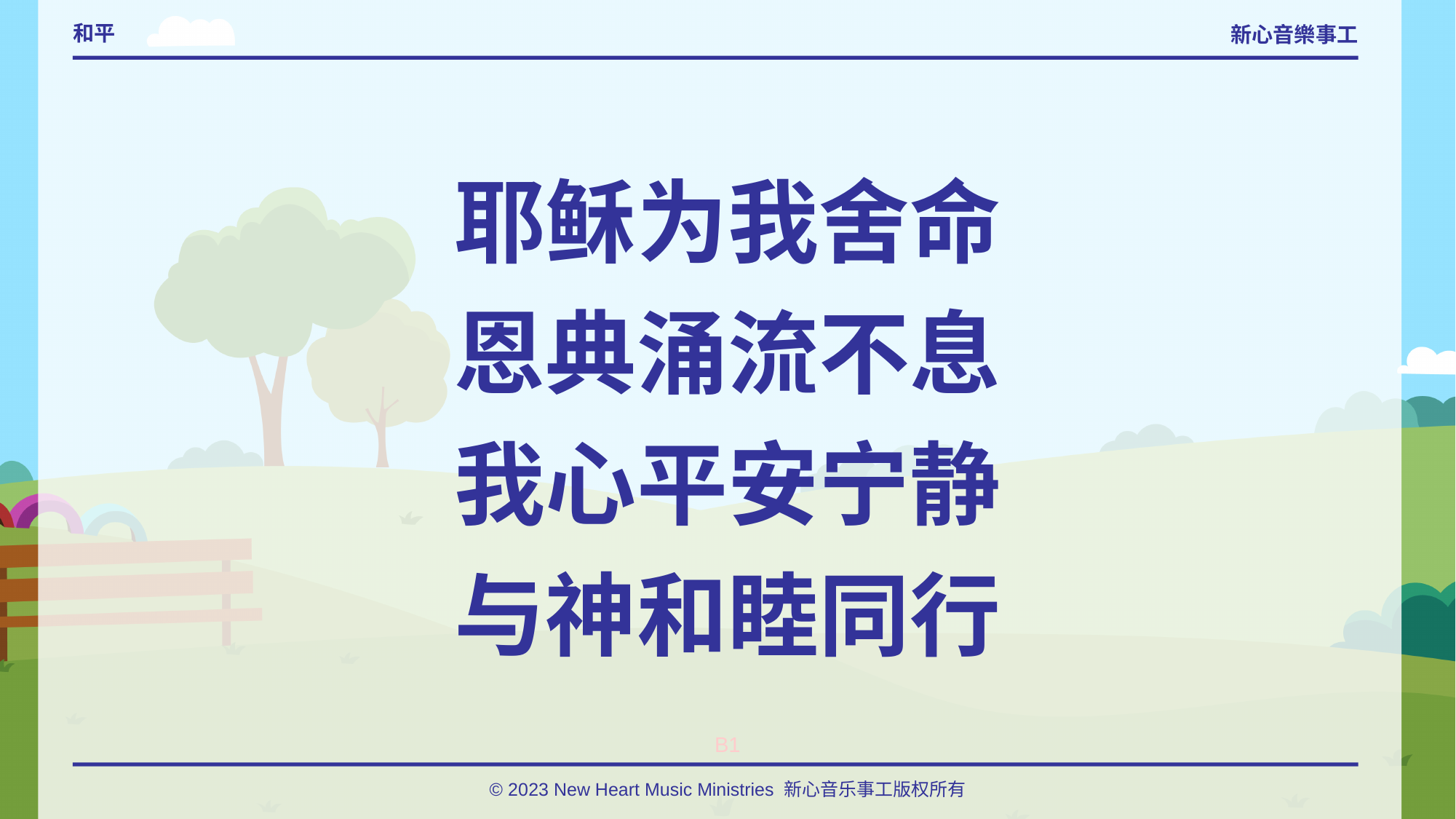

# 和平
耶稣为我舍命
恩典涌流不息
我心平安宁静
与神和睦同行
B1
© 2023 New Heart Music Ministries 新心音乐事工版权所有